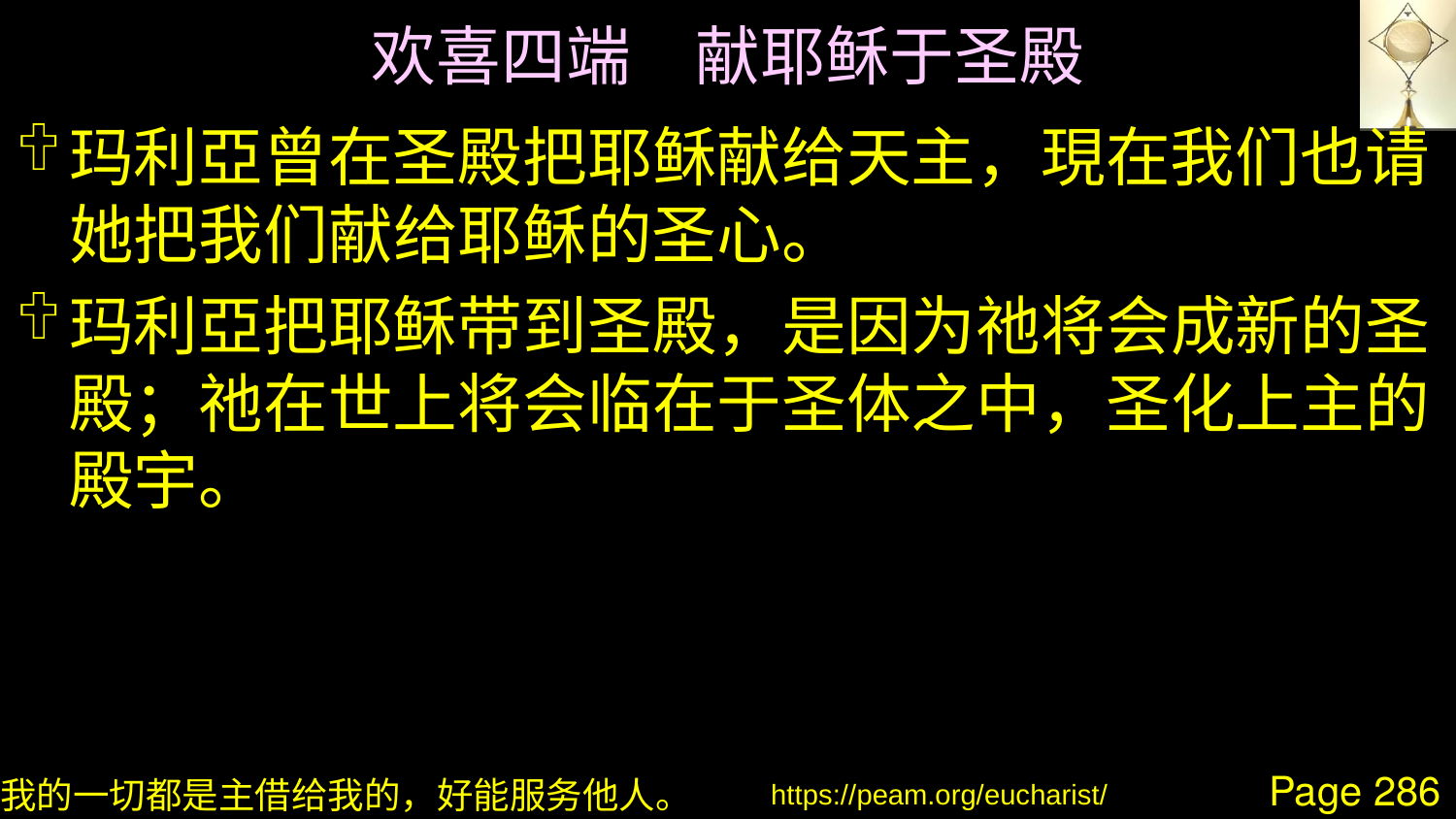

# 欢喜四端　献耶稣于圣殿
玛利亞曾在圣殿把耶稣献给天主，現在我们也请她把我们献给耶稣的圣心。
玛利亞把耶稣带到圣殿，是因为祂将会成新的圣殿；祂在世上将会临在于圣体之中，圣化上主的殿宇。